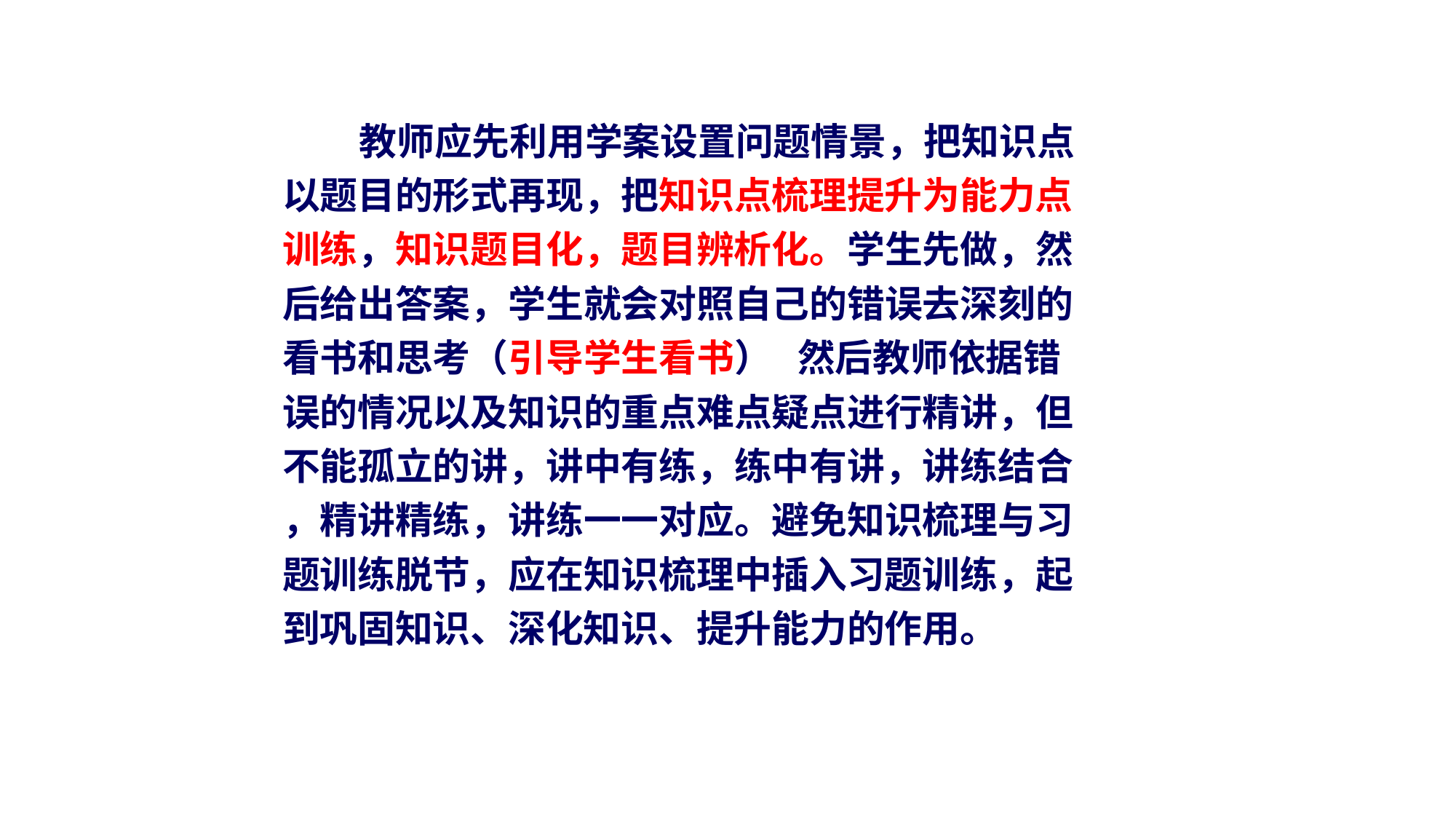

教师应先利用学案设置问题情景，把知识点
   以题目的形式再现，把知识点梳理提升为能力点
   训练，知识题目化，题目辨析化。学生先做，然
   后给出答案，学生就会对照自己的错误去深刻的
   看书和思考（引导学生看书）   然后教师依据错
   误的情况以及知识的重点难点疑点进行精讲，但
   不能孤立的讲，讲中有练，练中有讲，讲练结合
   ，精讲精练，讲练一一对应。避免知识梳理与习
   题训练脱节，应在知识梳理中插入习题训练，起
   到巩固知识、深化知识、提升能力的作用。